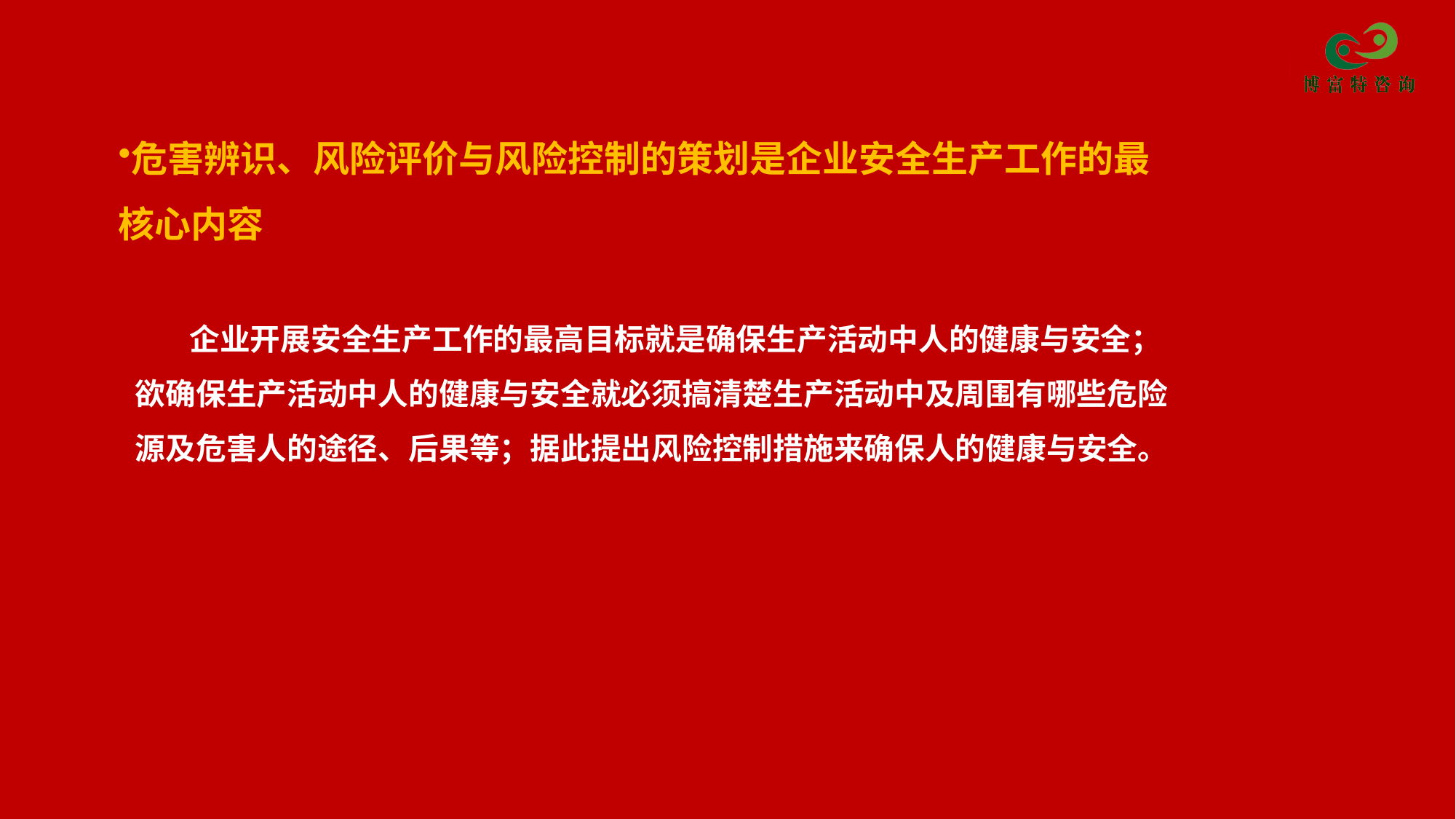

危害辨识、风险评价与风险控制的策划是企业安全生产工作的最核心内容
       企业开展安全生产工作的最高目标就是确保生产活动中人的健康与安全；欲确保生产活动中人的健康与安全就必须搞清楚生产活动中及周围有哪些危险源及危害人的途径、后果等；据此提出风险控制措施来确保人的健康与安全。